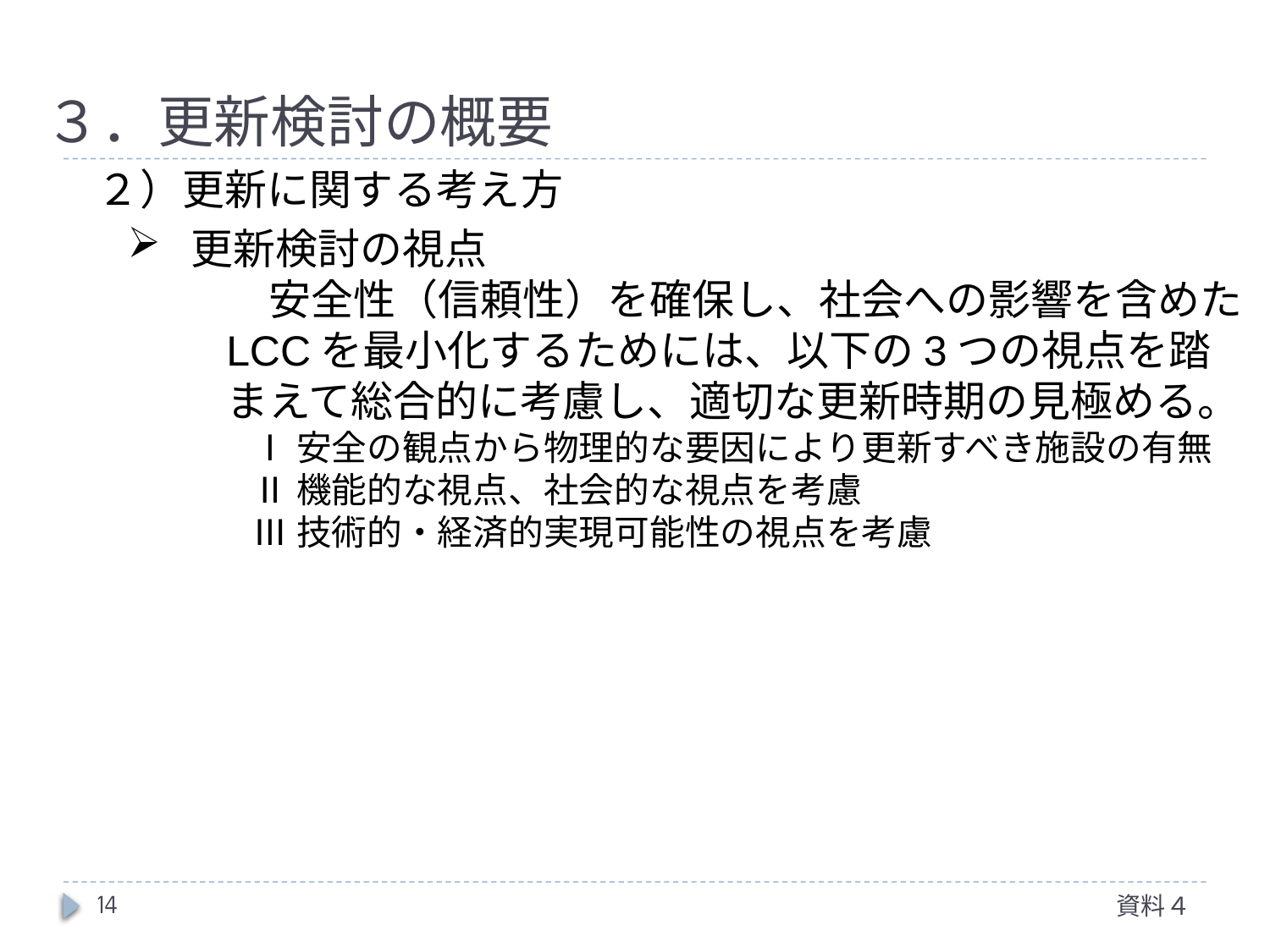

# ３．更新検討の概要
２）更新に関する考え方
更新検討の視点
	　安全性（信頼性）を確保し、社会への影響を含めたLCCを最小化するためには、以下の3つの視点を踏まえて総合的に考慮し、適切な更新時期の見極める。
Ⅰ安全の観点から物理的な要因により更新すべき施設の有無
Ⅱ機能的な視点、社会的な視点を考慮
Ⅲ技術的・経済的実現可能性の視点を考慮

14
資料４